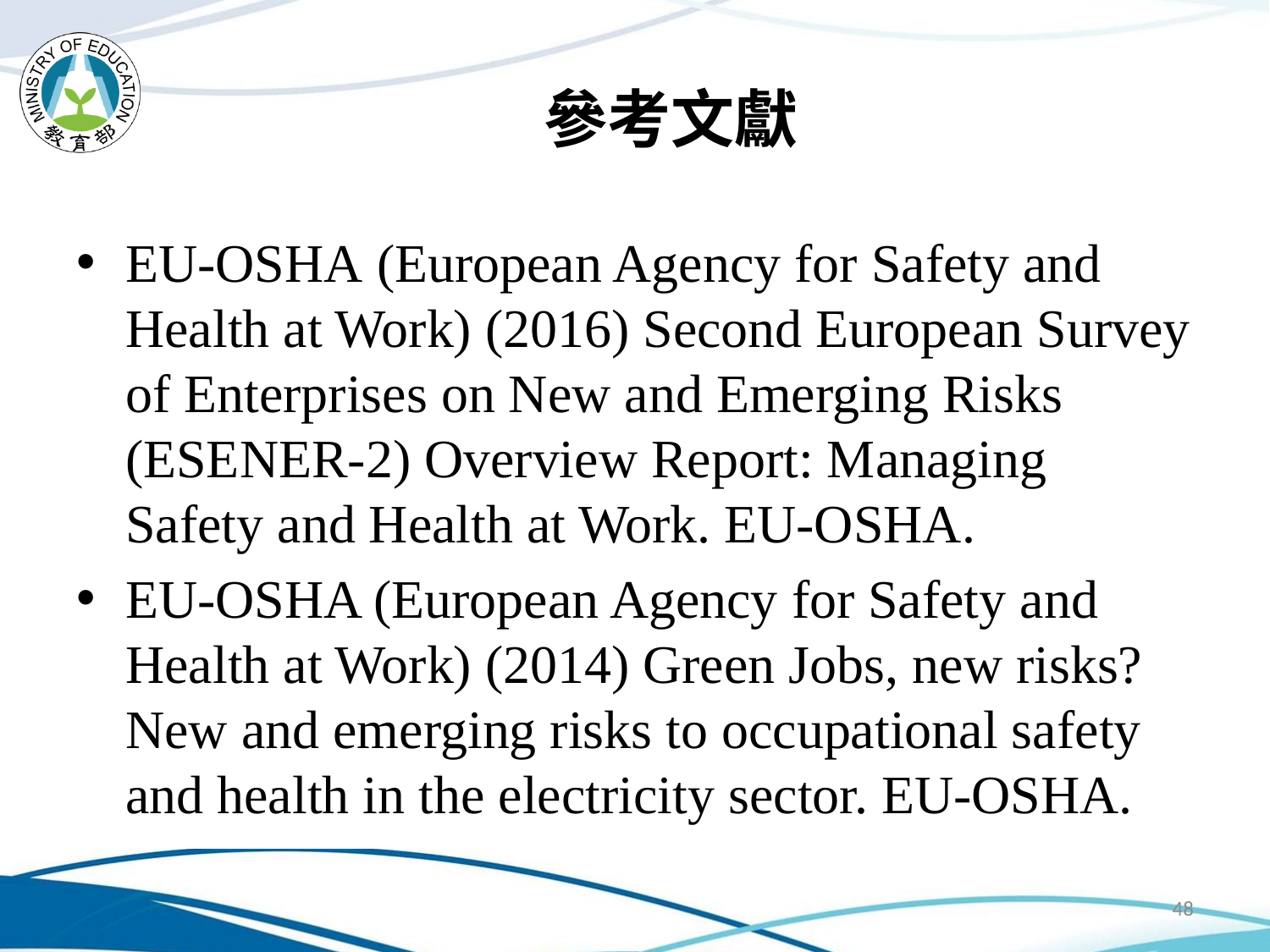

# 參考文獻
EU-OSHA (European Agency for Safety and Health at Work) (2016) Second European Survey of Enterprises on New and Emerging Risks (ESENER-2) Overview Report: Managing Safety and Health at Work. EU-OSHA.
EU-OSHA (European Agency for Safety and Health at Work) (2014) Green Jobs, new risks? New and emerging risks to occupational safety and health in the electricity sector. EU-OSHA.
48